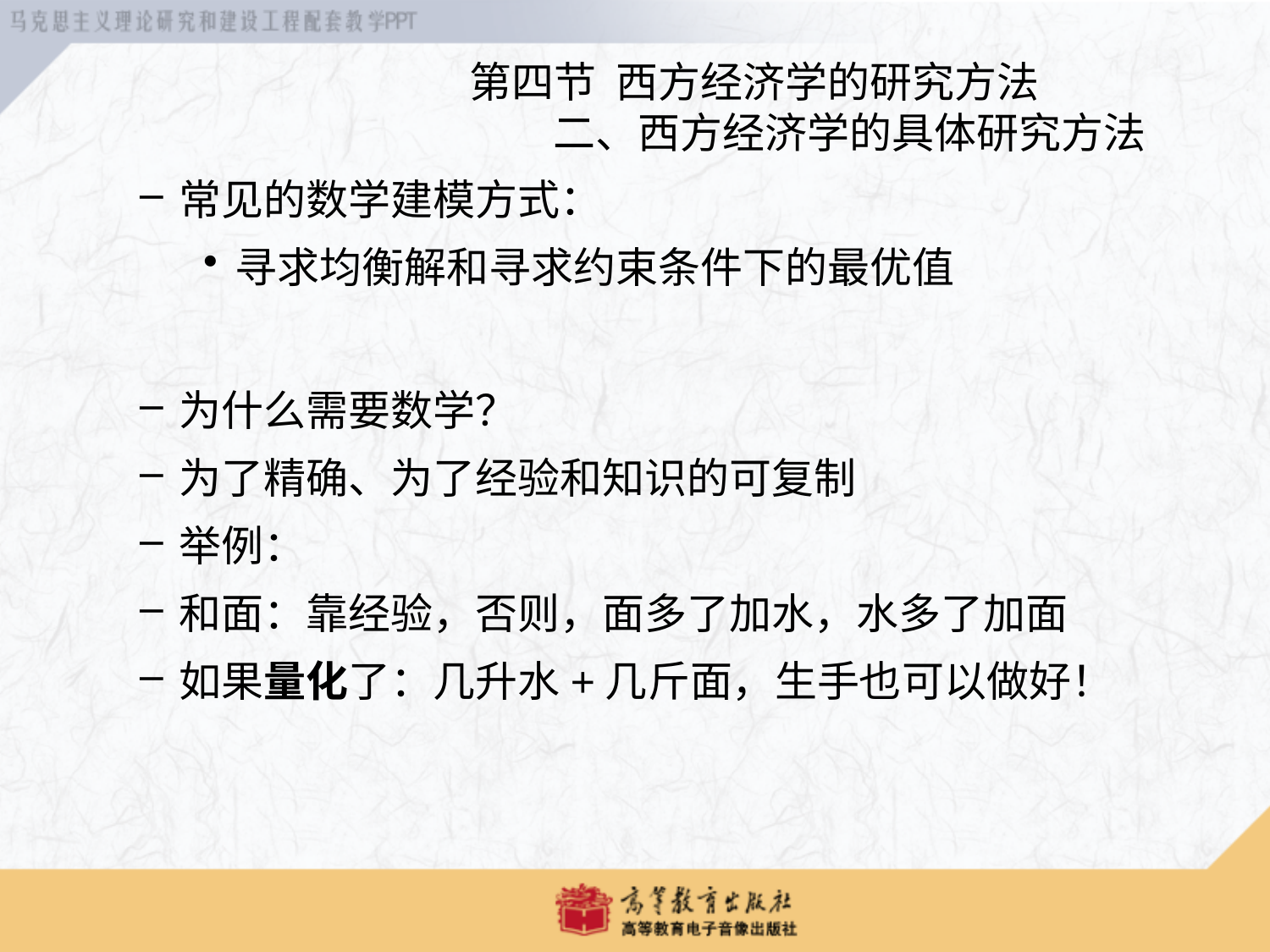

第四节  西方经济学的研究方法
                                            二、西方经济学的具体研究方法
常见的数学建模方式：
寻求均衡解和寻求约束条件下的最优值

为什么需要数学？
为了精确、为了经验和知识的可复制
举例：
和面：靠经验，否则，面多了加水，水多了加面
如果量化了：几升水+几斤面，生手也可以做好！